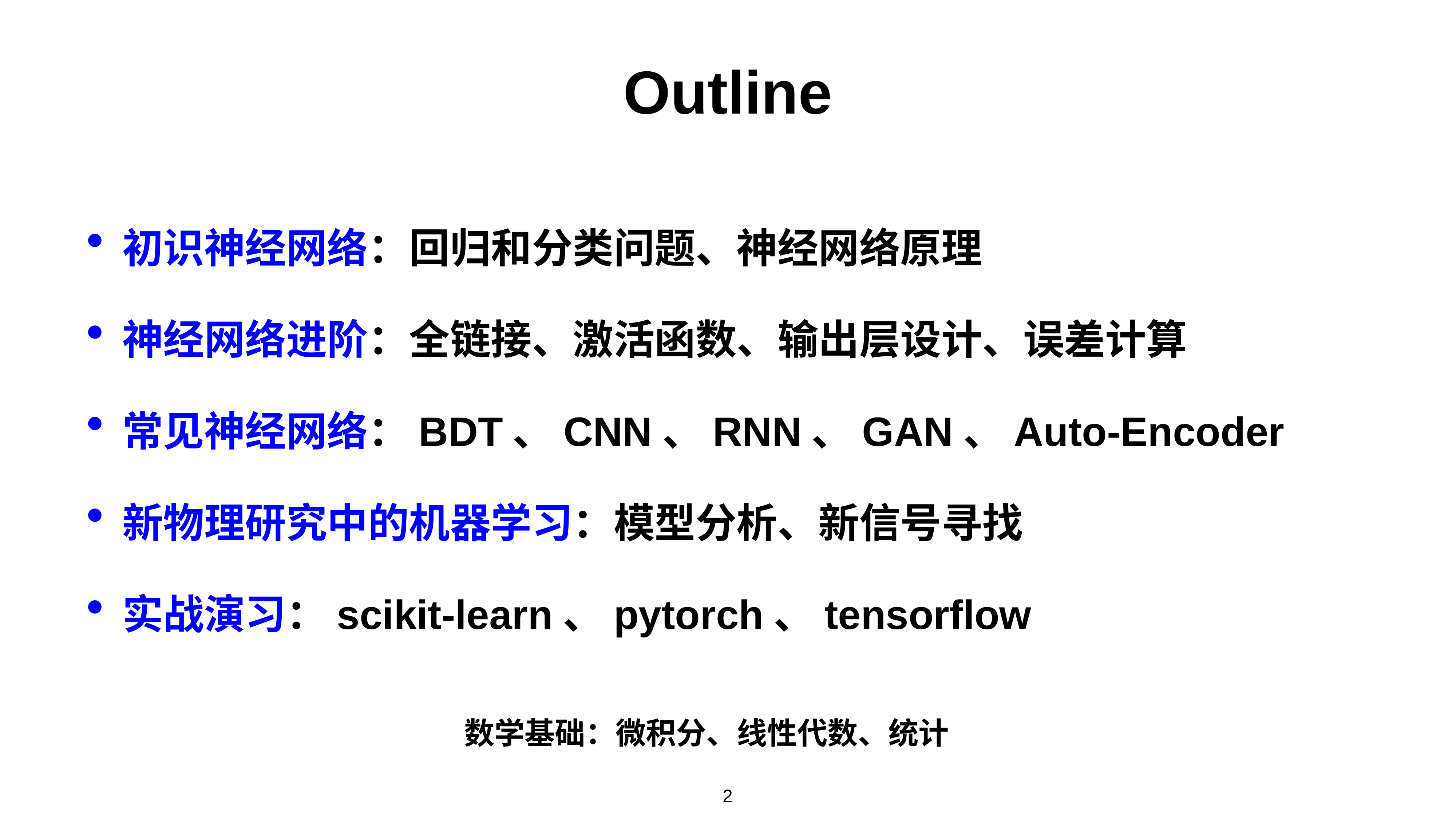

# Outline

初识神经网络：回归和分类问题、神经网络原理
神经网络进阶：全链接、激活函数、输出层设计、误差计算
常见神经网络：BDT、CNN、RNN、GAN、Auto-Encoder
新物理研究中的机器学习：模型分析、新信号寻找
实战演习：scikit-learn、pytorch、tensorflow

数学基础：微积分、线性代数、统计
2